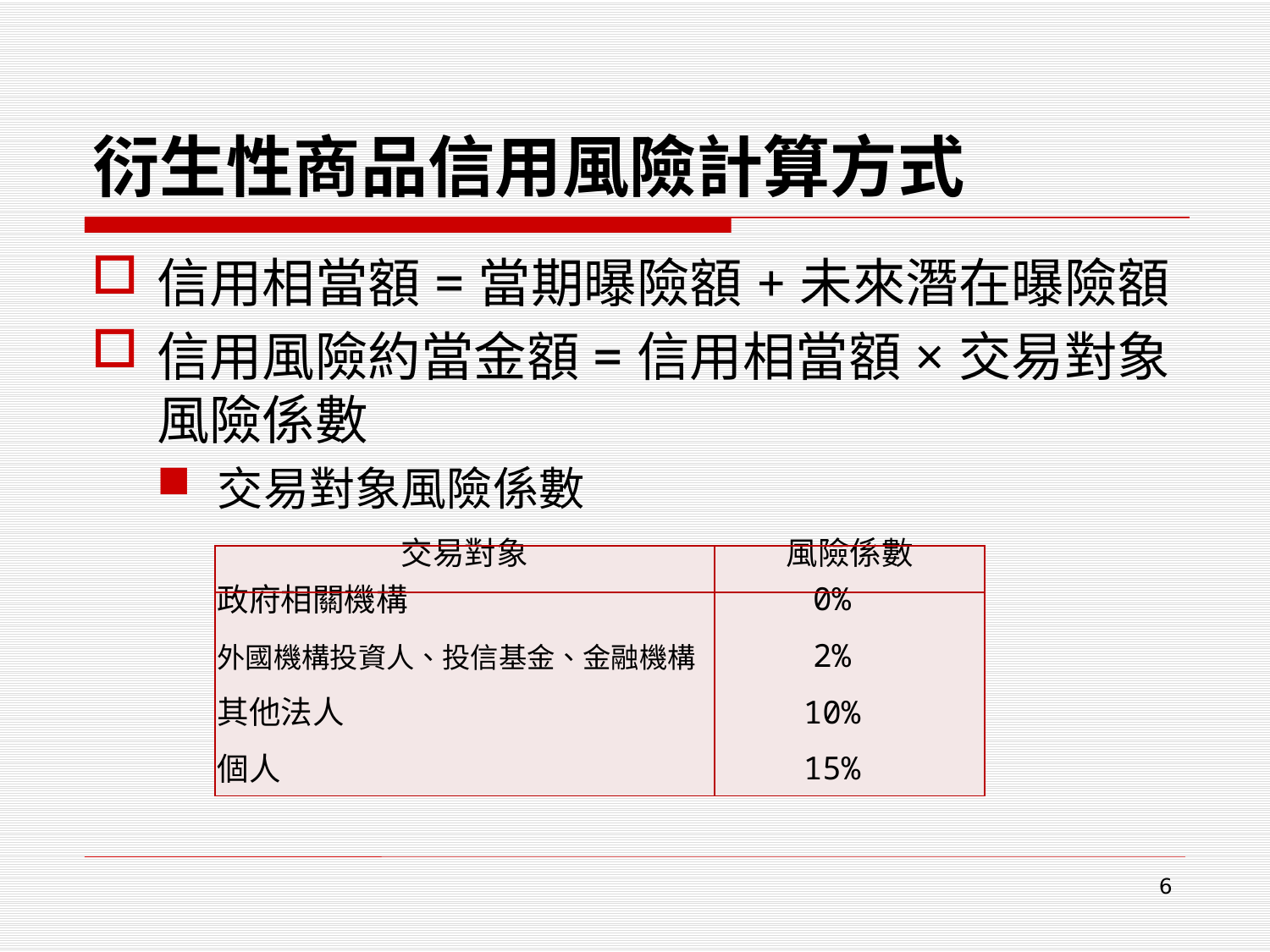

# 衍生性商品信用風險計算方式
信用相當額=當期曝險額+未來潛在曝險額
信用風險約當金額=信用相當額×交易對象風險係數
交易對象風險係數

| 交易對象 | 風險係數 |
| --- | --- |
| 政府相關機構 外國機構投資人、投信基金、金融機構 其他法人 個人 | 0% 2% 10% 15% |
6